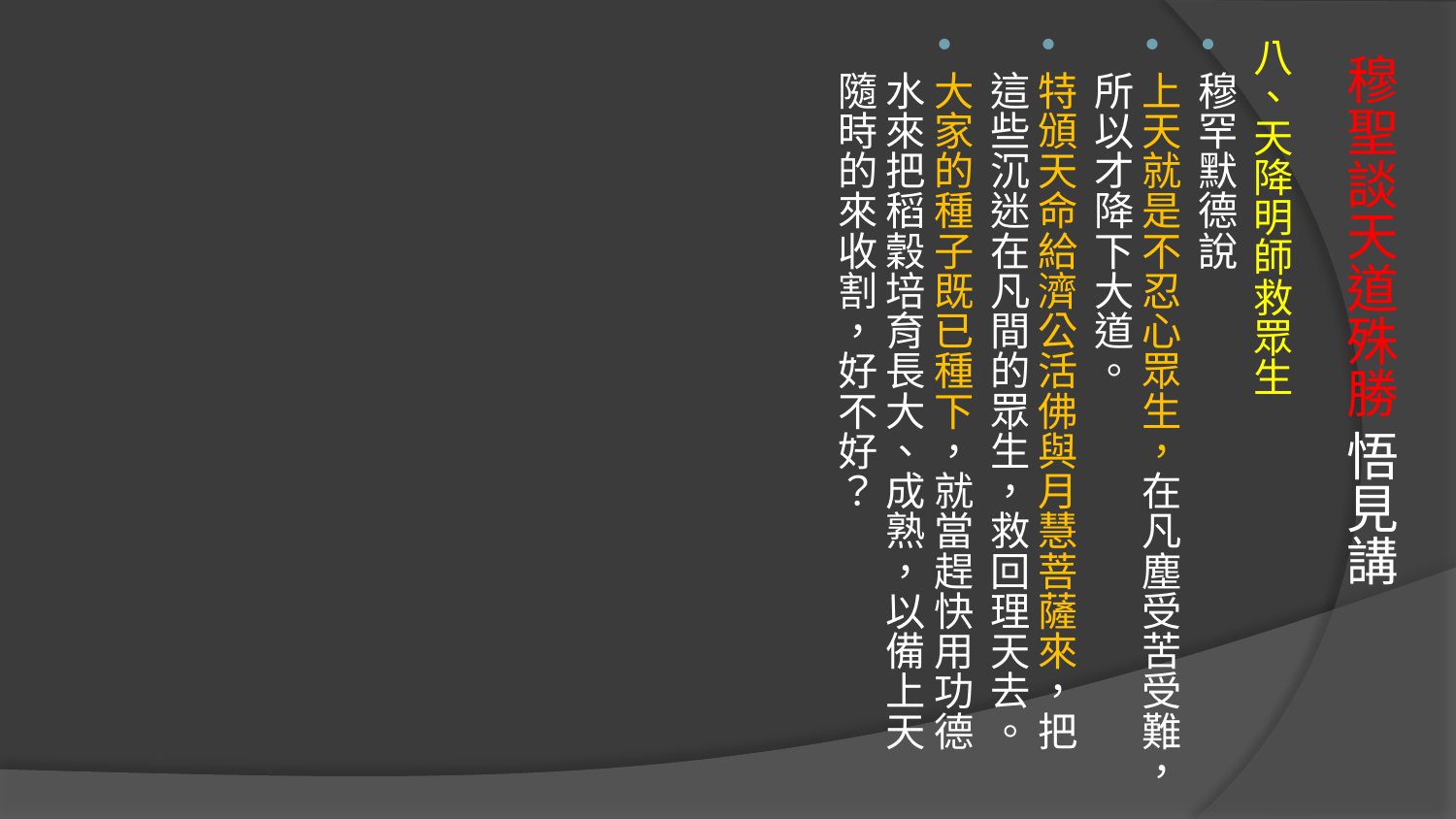

八、天降明師救眾生
穆罕默德說
上天就是不忍心眾生，在凡塵受苦受難，所以才降下大道。
特頒天命給濟公活佛與月慧菩薩來，把這些沉迷在凡間的眾生，救回理天去。
大家的種子既已種下，就當趕快用功德水來把稻穀培育長大、成熟，以備上天隨時的來收割，好不好？

# 穆聖談天道殊勝 悟見講